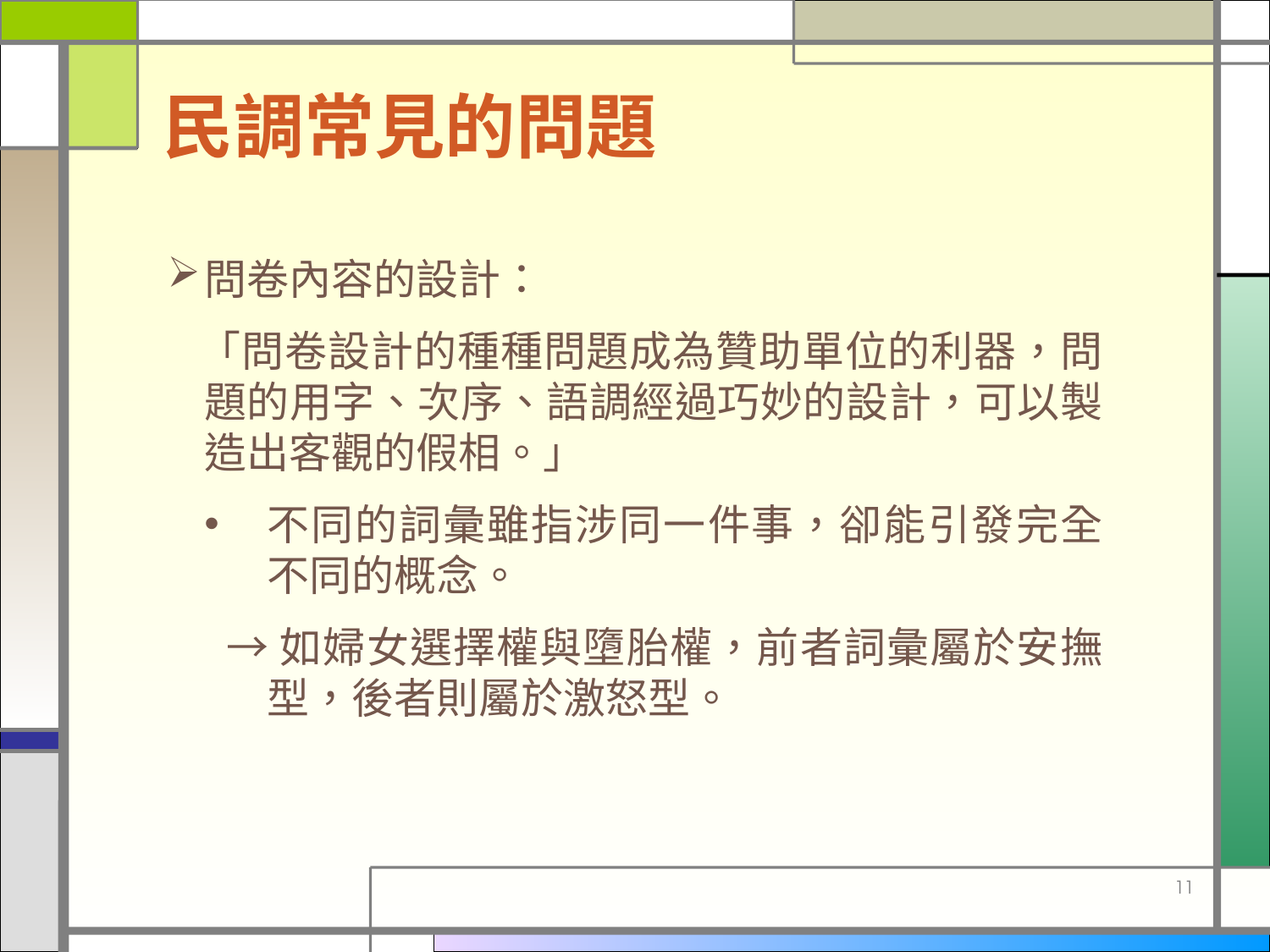

民調常見的問題
問卷內容的設計：
  「問卷設計的種種問題成為贊助單位的利器，問題的用字、次序、語調經過巧妙的設計，可以製造出客觀的假相。」
不同的詞彙雖指涉同一件事，卻能引發完全不同的概念。
  →如婦女選擇權與墮胎權，前者詞彙屬於安撫型，後者則屬於激怒型。

11